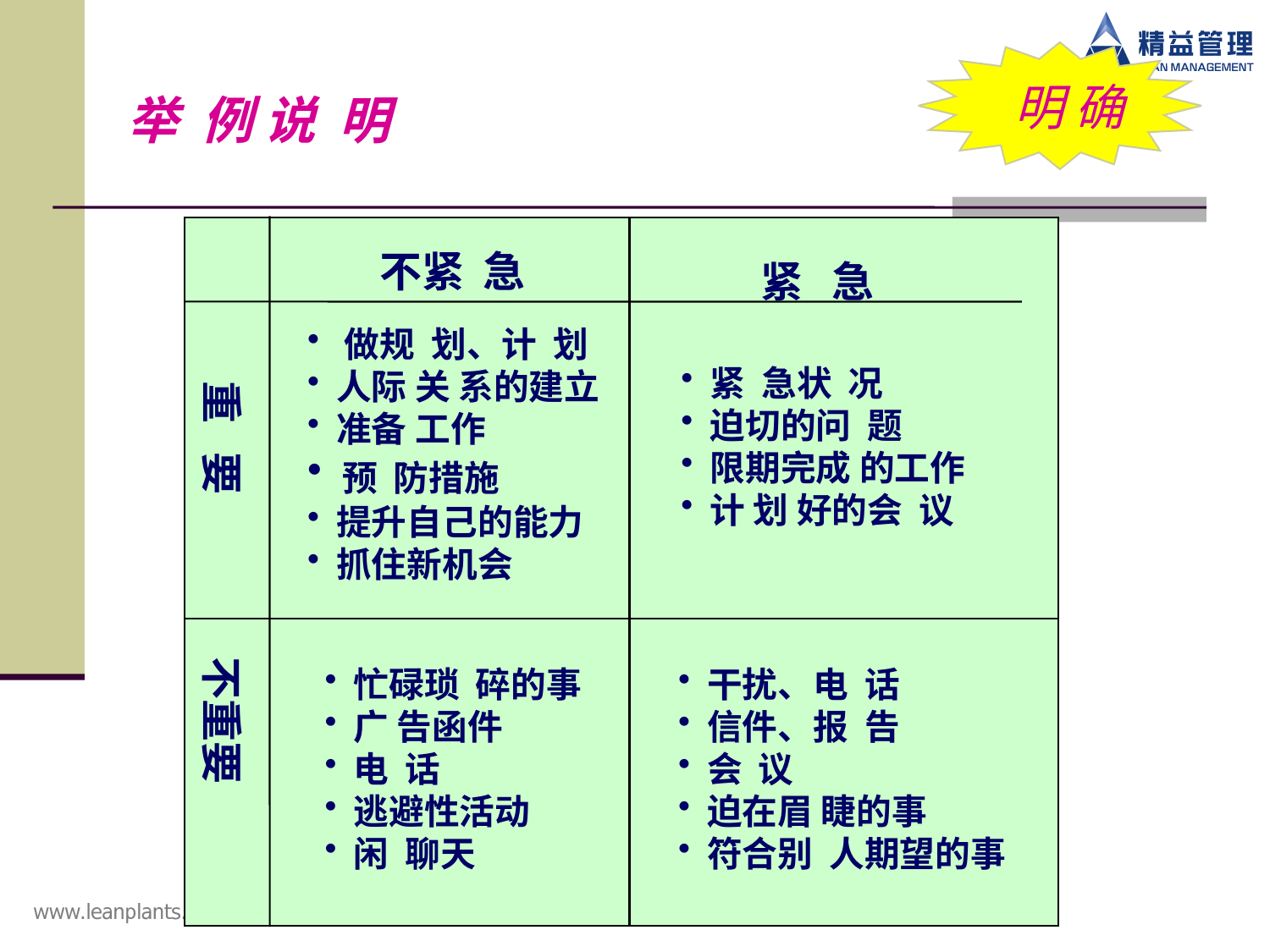

明 确
# 举  例 说  明

不紧  急
紧   急

  做规  划、计  划
 人际 关 系的建立
 准备 工作
 预  防措施
 提升自己的能力
 抓住新机会

 紧  急状  况
 迫切的问  题
 限期完成 的工作
 计 划 好的会  议
重   要

不重要
 忙碌琐  碎的事
 广 告函件
 电  话
 逃避性活动
 闲  聊天
 干扰、电  话
 信件、报  告
 会  议
 迫在眉 睫的事
 符合别  人期望的事
37